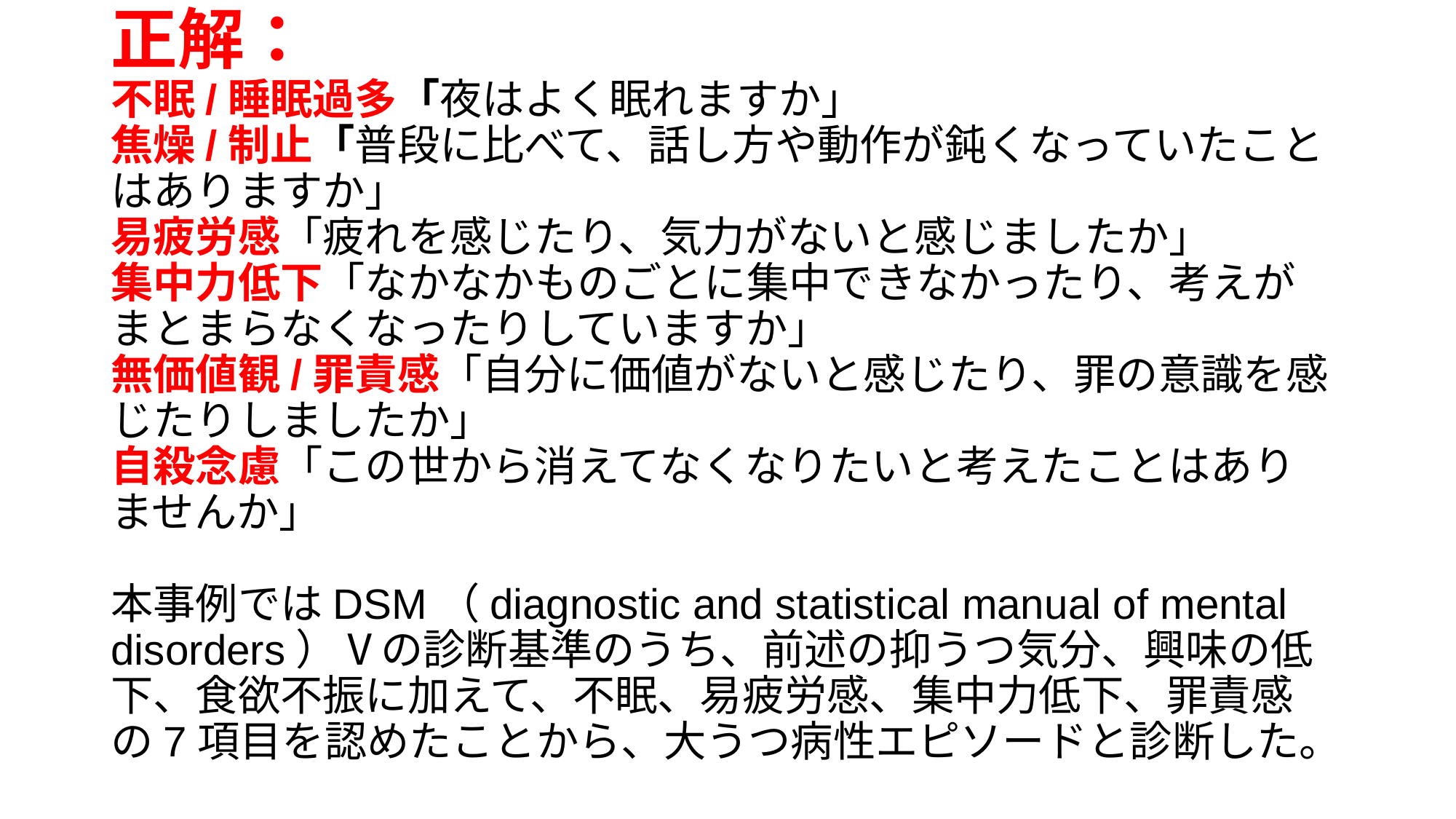

# 正解： 不眠/睡眠過多「夜はよく眠れますか」 焦燥/制止「普段に比べて、話し方や動作が鈍くなっていたことはありますか」 易疲労感「疲れを感じたり、気力がないと感じましたか」 集中力低下「なかなかものごとに集中できなかったり、考えがまとまらなくなったりしていますか」 無価値観/罪責感「自分に価値がないと感じたり、罪の意識を感じたりしましたか」 自殺念慮「この世から消えてなくなりたいと考えたことはありませんか」 本事例ではDSM（diagnostic and statistical manual of mental disorders）Ⅴの診断基準のうち、前述の抑うつ気分、興味の低下、食欲不振に加えて、不眠、易疲労感、集中力低下、罪責感の7項目を認めたことから、大うつ病性エピソードと診断した。